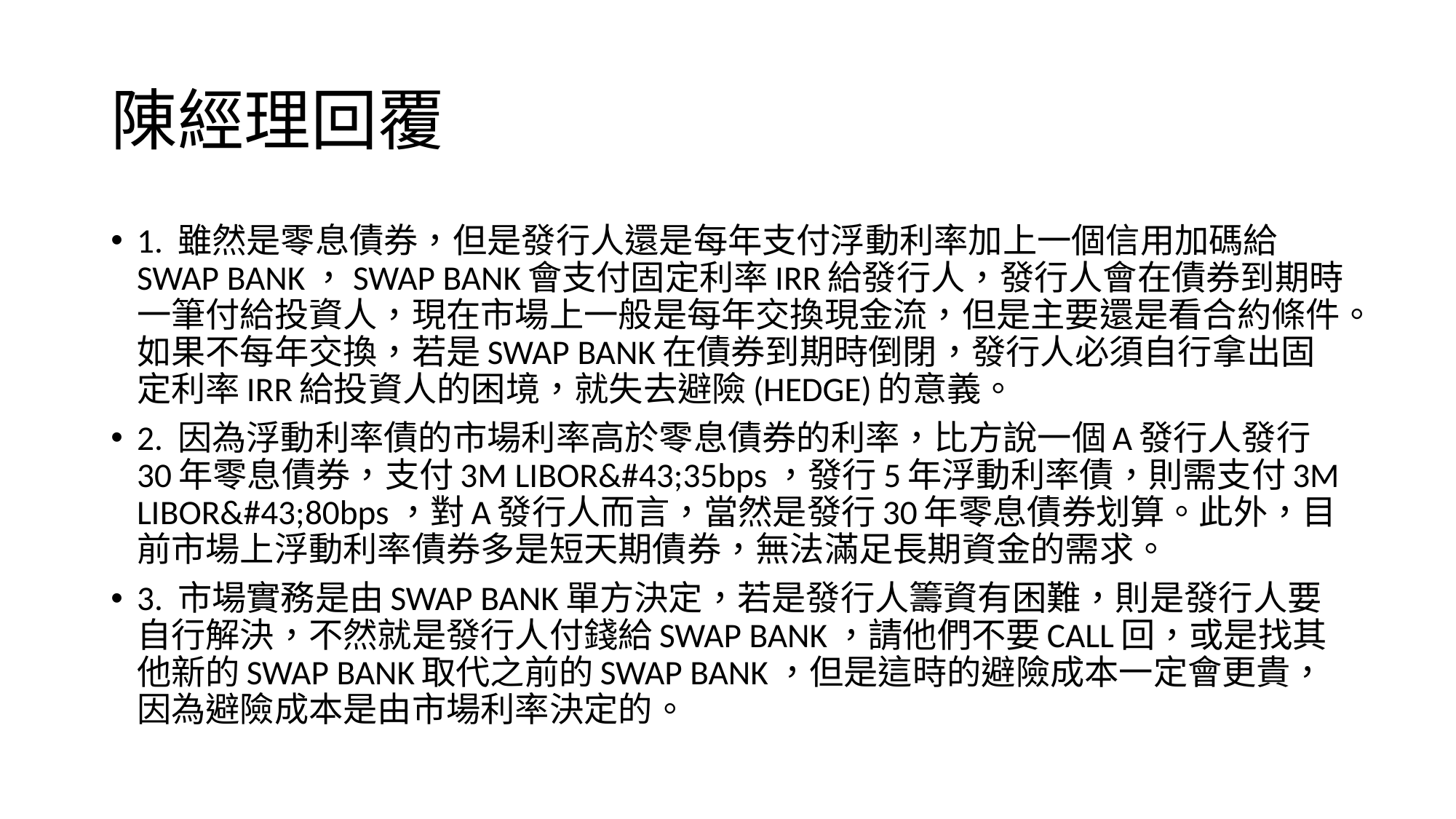

# 陳經理回覆
1. 雖然是零息債券，但是發行人還是每年支付浮動利率加上一個信用加碼給SWAP BANK，SWAP BANK會支付固定利率IRR給發行人，發行人會在債券到期時一筆付給投資人，現在市場上一般是每年交換現金流，但是主要還是看合約條件。如果不每年交換，若是SWAP BANK在債券到期時倒閉，發行人必須自行拿出固定利率IRR給投資人的困境，就失去避險(HEDGE)的意義。
2. 因為浮動利率債的市場利率高於零息債券的利率，比方說一個A發行人發行30年零息債券，支付3M LIBOR&#43;35bps，發行5年浮動利率債，則需支付3M LIBOR&#43;80bps，對A發行人而言，當然是發行30年零息債券划算。此外，目前市場上浮動利率債券多是短天期債券，無法滿足長期資金的需求。
3. 市場實務是由SWAP BANK單方決定，若是發行人籌資有困難，則是發行人要自行解決，不然就是發行人付錢給SWAP BANK，請他們不要CALL回，或是找其他新的SWAP BANK取代之前的SWAP BANK，但是這時的避險成本一定會更貴，因為避險成本是由市場利率決定的。